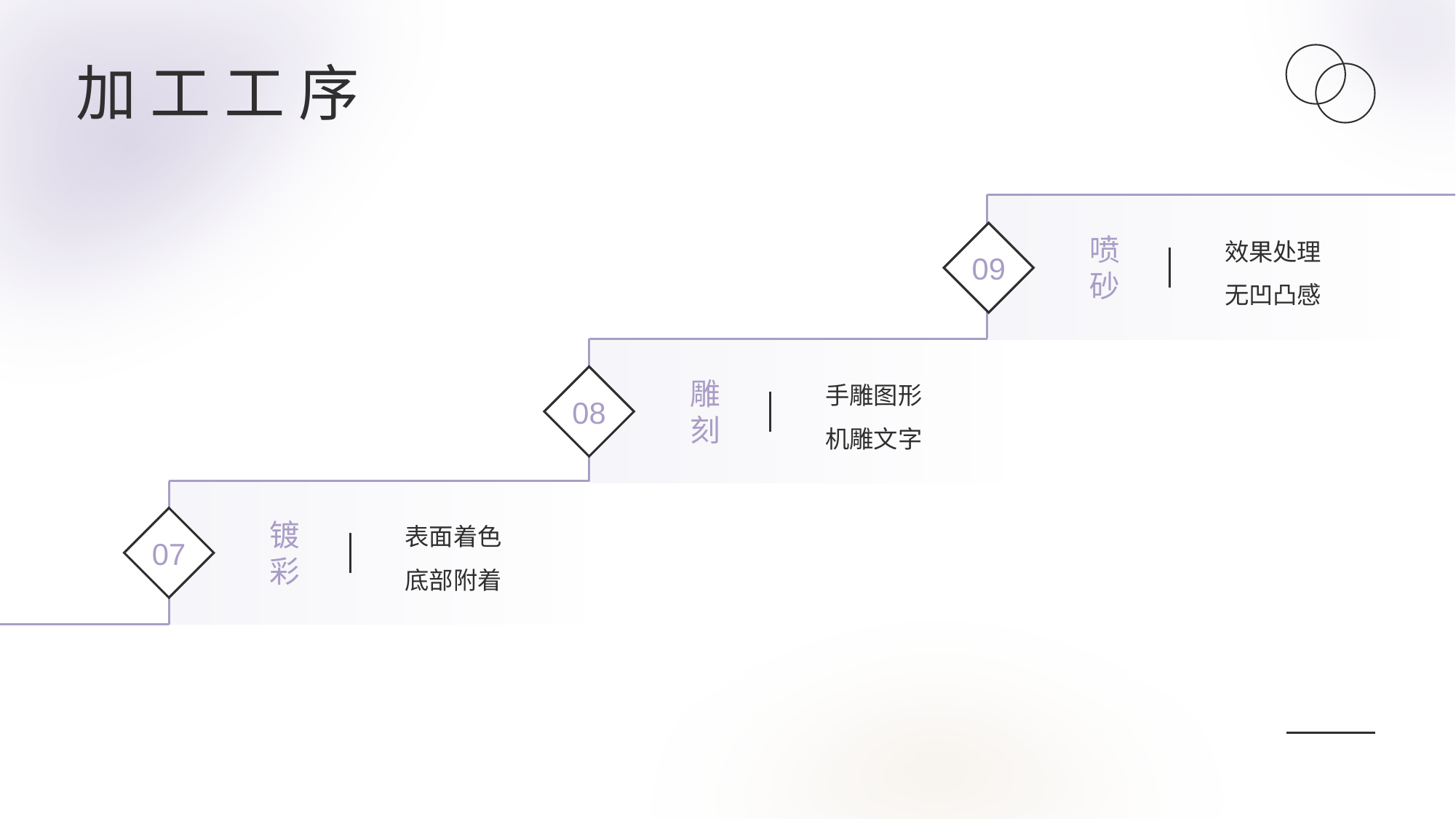

加 工 工 序

效果处理
无凹凸感

09
喷
砂

手雕图形
机雕文字

08
雕
刻
表面着色
底部附着

07
镀
彩